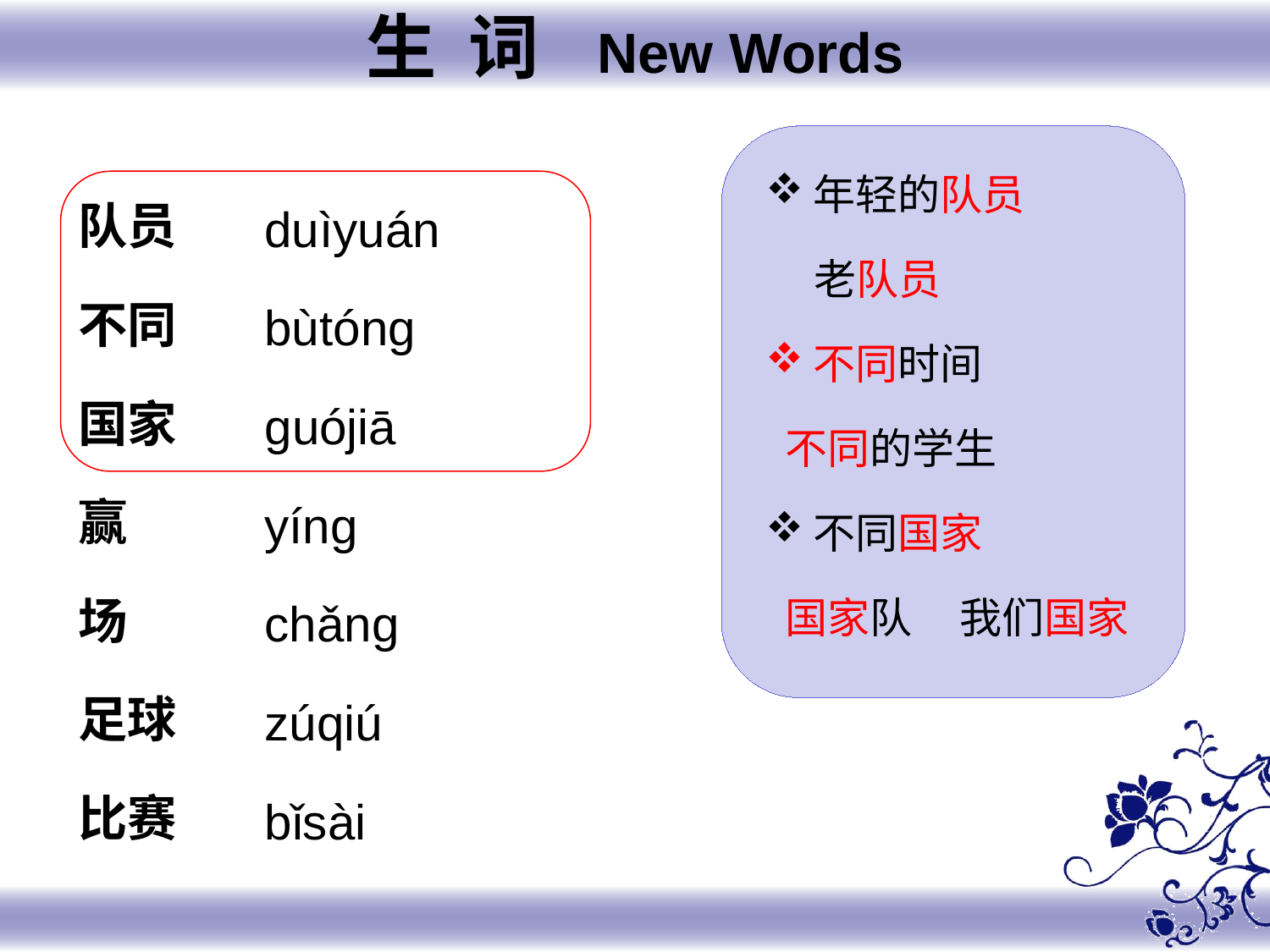

生  词   New Words

年轻的队员
    老队员
不同时间
 不同的学生
不同国家
 国家队     我们国家

队员
不同
国家
赢
场
足球
比赛
duìyuán
bùtónɡ
ɡuójiā
yínɡ
chǎnɡ
zúqiú
bǐsài